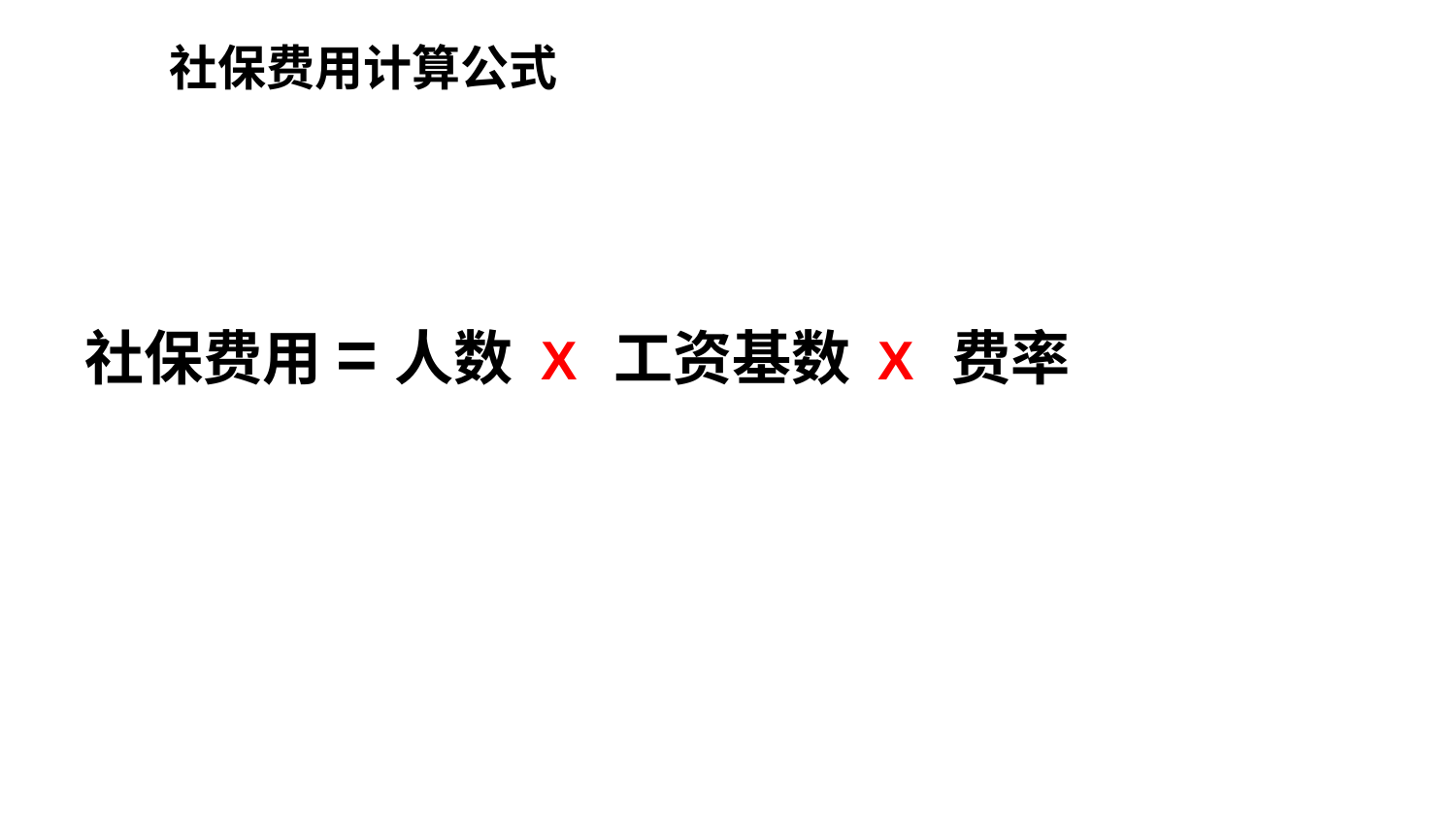

# 社保费用计算公式
社保费用=人数 X 工资基数 X 费率